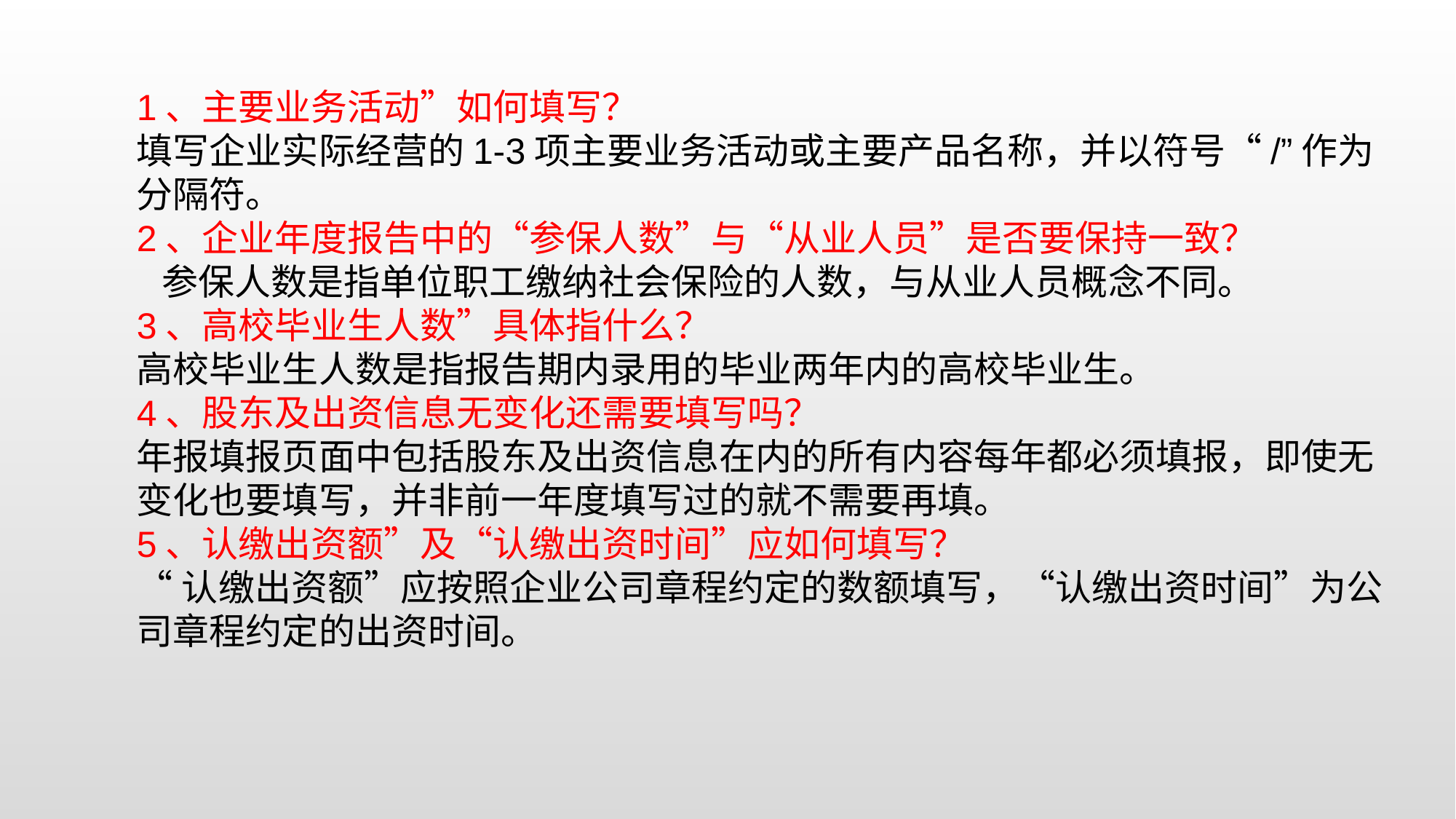

1、主要业务活动”如何填写？
填写企业实际经营的1-3项主要业务活动或主要产品名称，并以符号“/”作为分隔符。
2、企业年度报告中的“参保人数”与“从业人员”是否要保持一致？
  参保人数是指单位职工缴纳社会保险的人数，与从业人员概念不同。
3、高校毕业生人数”具体指什么？
高校毕业生人数是指报告期内录用的毕业两年内的高校毕业生。
4、股东及出资信息无变化还需要填写吗？
年报填报页面中包括股东及出资信息在内的所有内容每年都必须填报，即使无变化也要填写，并非前一年度填写过的就不需要再填。
5、认缴出资额”及“认缴出资时间”应如何填写？
“认缴出资额”应按照企业公司章程约定的数额填写，“认缴出资时间”为公司章程约定的出资时间。